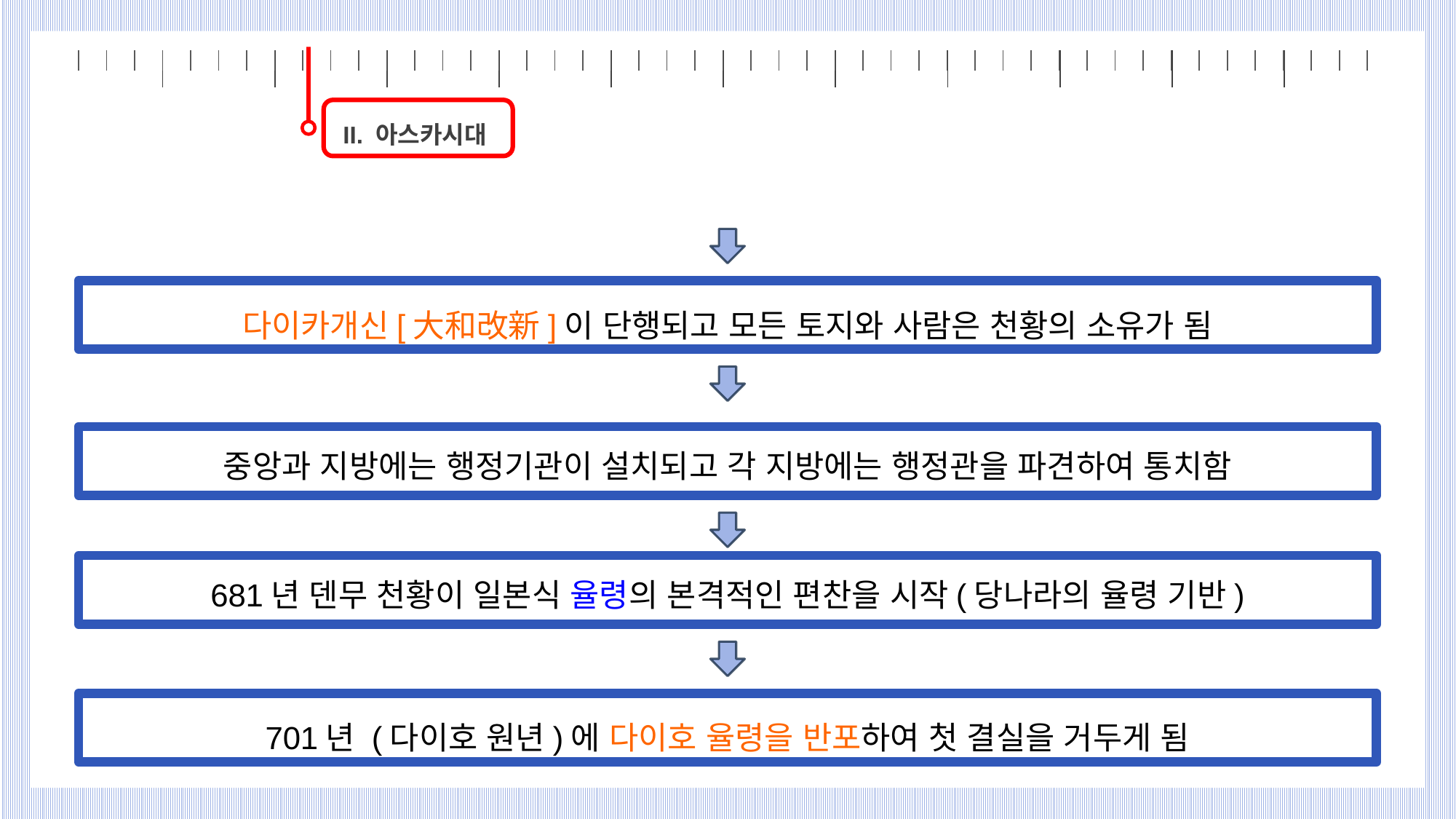

|  |  |  |  |  |  |  |  |  |  |  |  |  |  |  |  |  |  |  |  |  |  |  |  |  |  |  |  |  |  |  |  |  |  |  |  |  |  |  |  |  |  |  |  |  |  |  |  |
| --- | --- | --- | --- | --- | --- | --- | --- | --- | --- | --- | --- | --- | --- | --- | --- | --- | --- | --- | --- | --- | --- | --- | --- | --- | --- | --- | --- | --- | --- | --- | --- | --- | --- | --- | --- | --- | --- | --- | --- | --- | --- | --- | --- | --- | --- | --- | --- |
|  |  |  |  |  |  |  |  |  |  |  |  |
| --- | --- | --- | --- | --- | --- | --- | --- | --- | --- | --- | --- |

II. 아스카시대

다이카개신[大和改新]이 단행되고 모든 토지와 사람은 천황의 소유가 됨

중앙과 지방에는 행정기관이 설치되고 각 지방에는 행정관을 파견하여 통치함

681년 덴무 천황이 일본식 율령의 본격적인 편찬을 시작(당나라의 율령 기반)

701년 (다이호 원년)에 다이호 율령을 반포하여 첫 결실을 거두게 됨